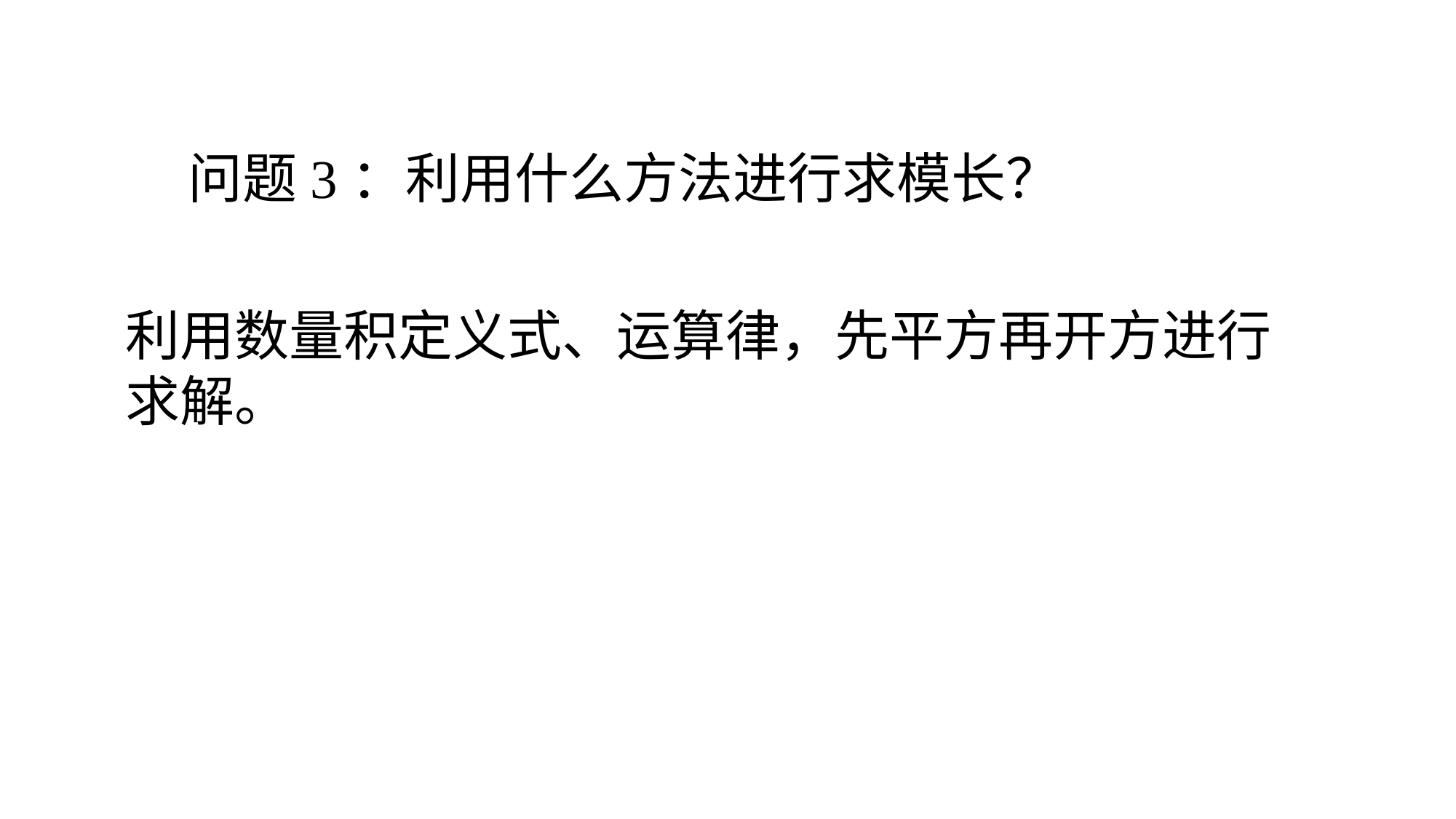

问题3：利用什么方法进行求模长？
利用数量积定义式、运算律，先平方再开方进行求解。